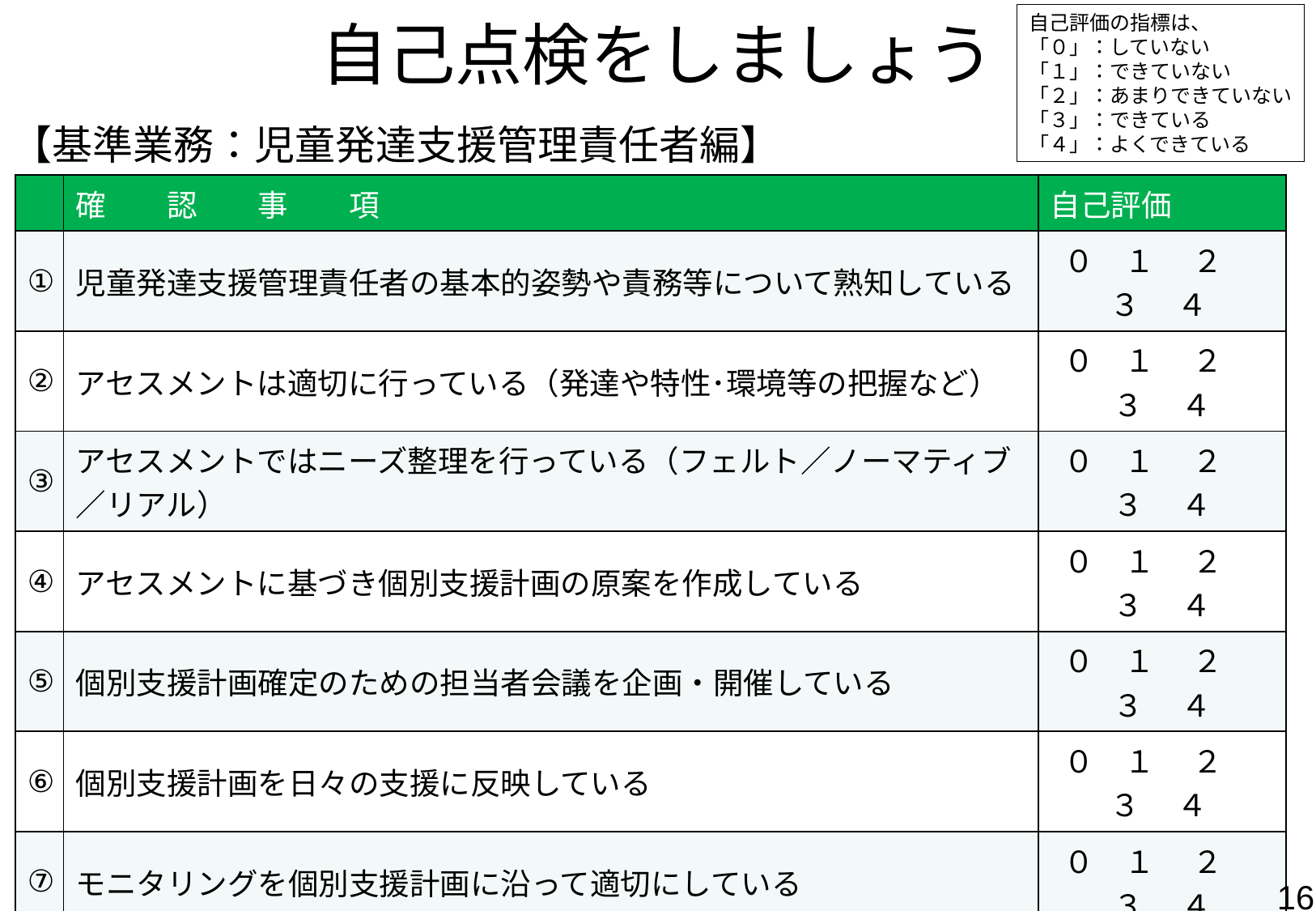

自己評価の指標は、
「０」：していない
「１」：できていない
「２」：あまりできていない
「３」：できている
「４」：よくできている
# 自己点検をしましょう
【基準業務：児童発達支援管理責任者編】
|  | 確　　認　　事　　項 | 自己評価 |
| --- | --- | --- |
| ① | 児童発達支援管理責任者の基本的姿勢や責務等について熟知している | ０　１　 ２ 　３ 　４ |
| ② | アセスメントは適切に行っている（発達や特性･環境等の把握など） | ０　１　 ２ 　３ 　４ |
| ③ | アセスメントではニーズ整理を行っている（フェルト／ノーマティブ／リアル） | ０　１　 ２ 　３ 　４ |
| ④ | アセスメントに基づき個別支援計画の原案を作成している | ０　１　 ２ 　３ 　４ |
| ⑤ | 個別支援計画確定のための担当者会議を企画・開催している | ０　１　 ２ 　３ 　４ |
| ⑥ | 個別支援計画を日々の支援に反映している | ０　１　 ２ 　３ 　４ |
| ⑦ | モニタリングを個別支援計画に沿って適切にしている | ０　１　 ２ 　３ 　４ |
| ⑧ | 家族の困りごとへの対応など、積極的に家族支援をしている | ０　１　 ２ 　３ 　４ |
| ⑨ | 支援の質の向上のための職員研修やOJT等を企画している | ０　１　 ２ 　３ 　４ |
| ⑩ | 保育所や幼稚園、学校、通所事業所、他機関と連携がとれている | ０　１　 ２ 　３ 　４ |
16